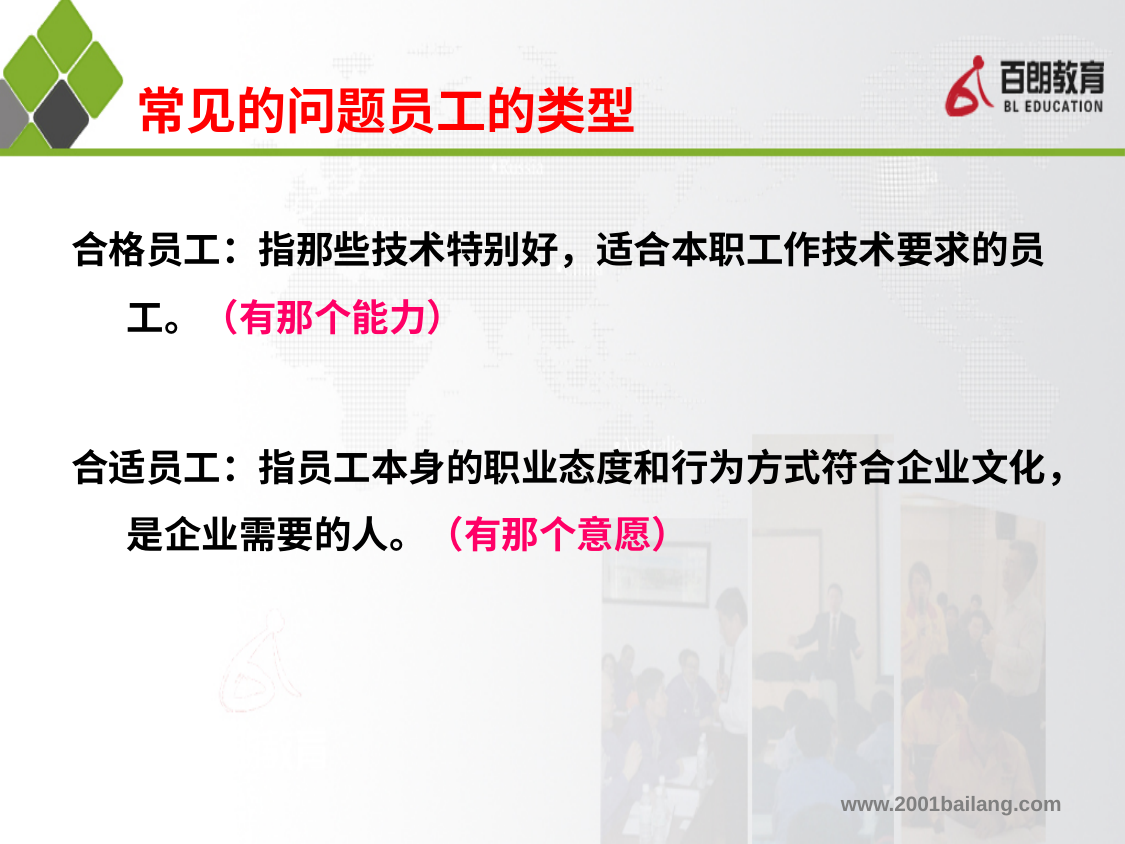

# 常见的问题员工的类型
合格员工：指那些技术特别好，适合本职工作技术要求的员工。（有那个能力）

合适员工：指员工本身的职业态度和行为方式符合企业文化，是企业需要的人。（有那个意愿）